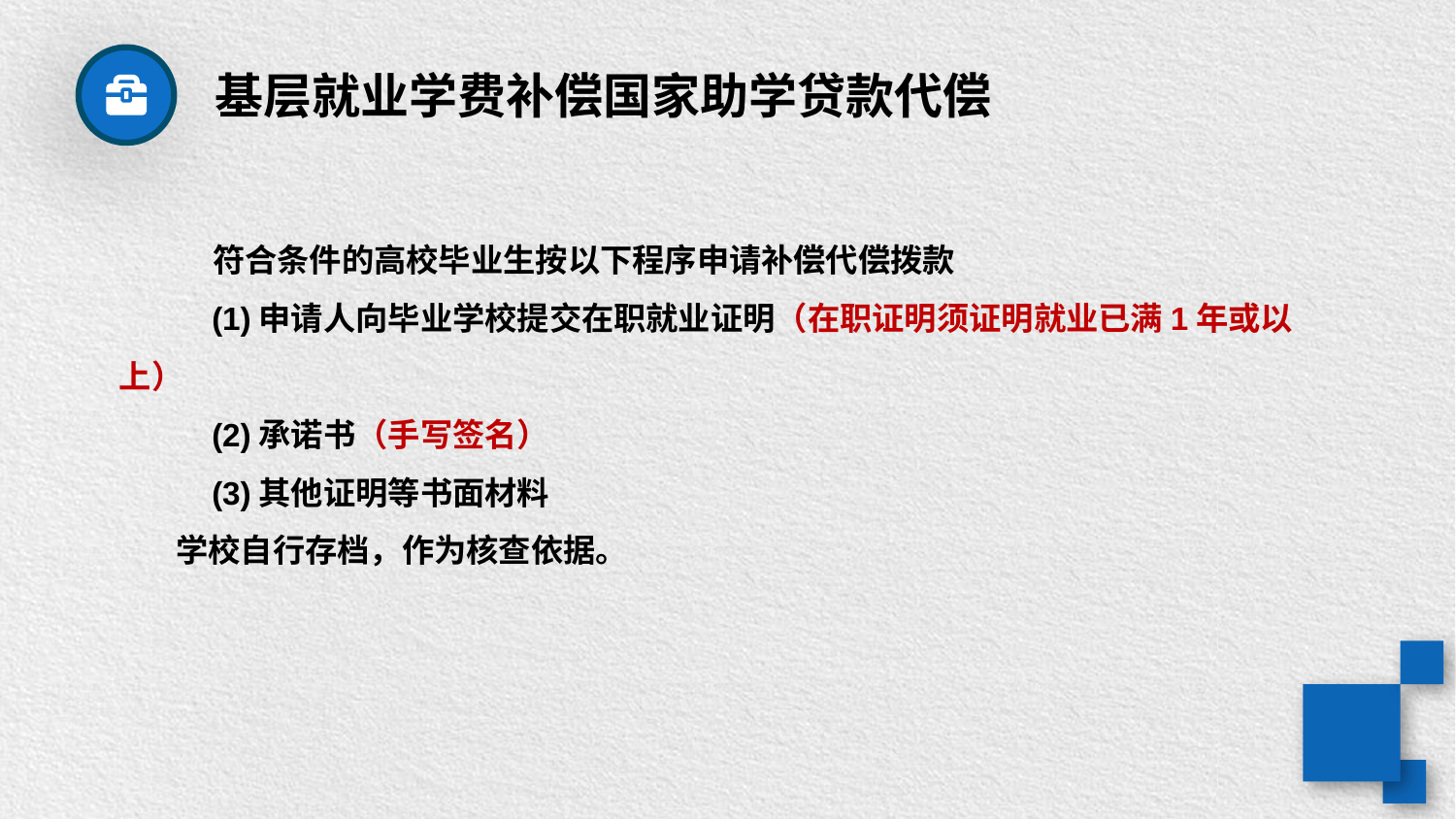

基层就业学费补偿国家助学贷款代偿

    符合条件的高校毕业生按以下程序申请补偿代偿拨款
    (1)申请人向毕业学校提交在职就业证明（在职证明须证明就业已满1年或以上）
    (2)承诺书（手写签名）
    (3)其他证明等书面材料
学校自行存档，作为核查依据。